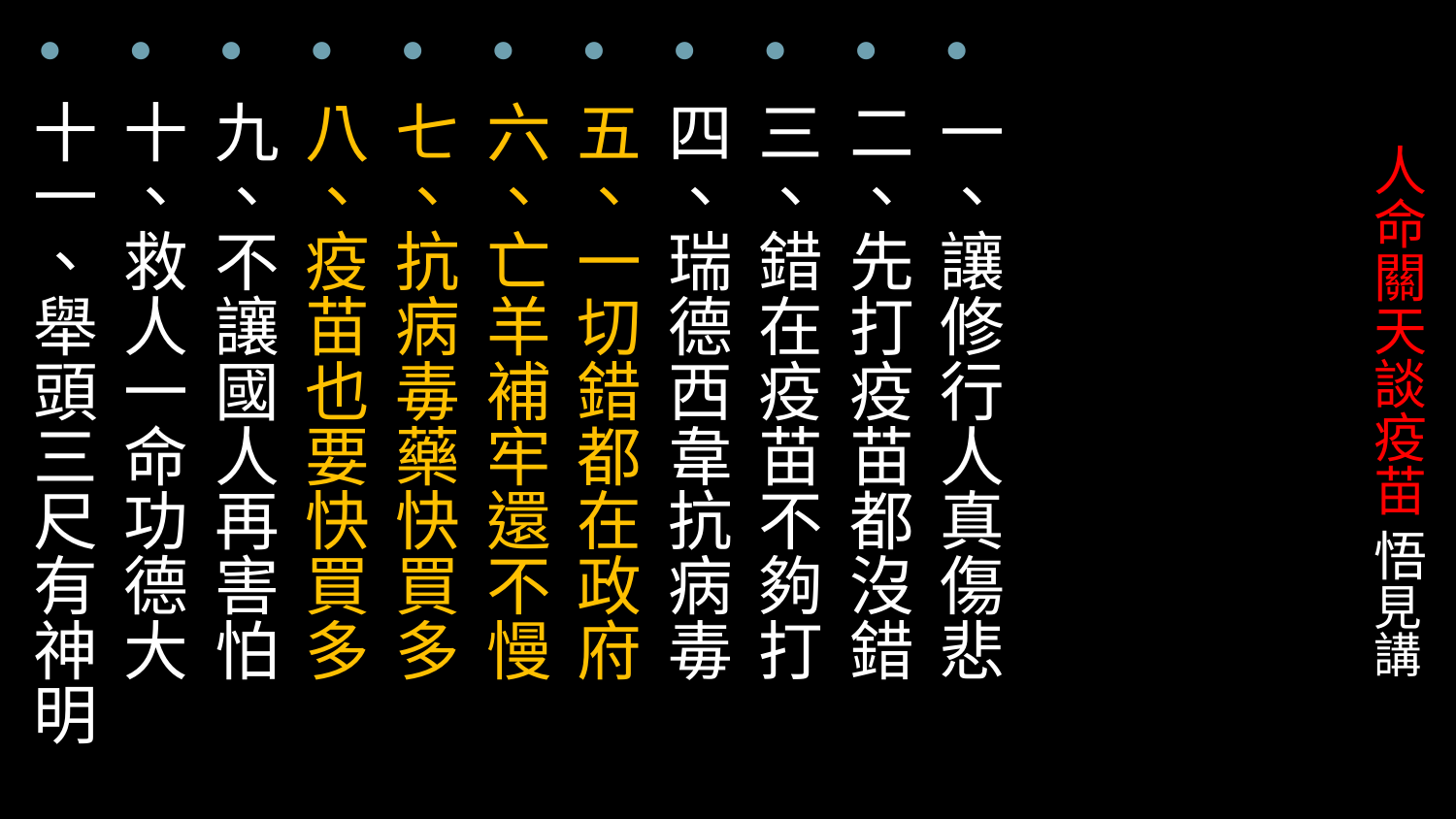

一、讓修行人真傷悲
二、先打疫苗都沒錯
三、錯在疫苗不夠打
四、瑞德西韋抗病毒
五、一切錯都在政府
六、亡羊補牢還不慢
七、抗病毒藥快買多
八、疫苗也要快買多
九、不讓國人再害怕
十、救人一命功德大
十一、舉頭三尺有神明
# 人命關天談疫苗 悟見講